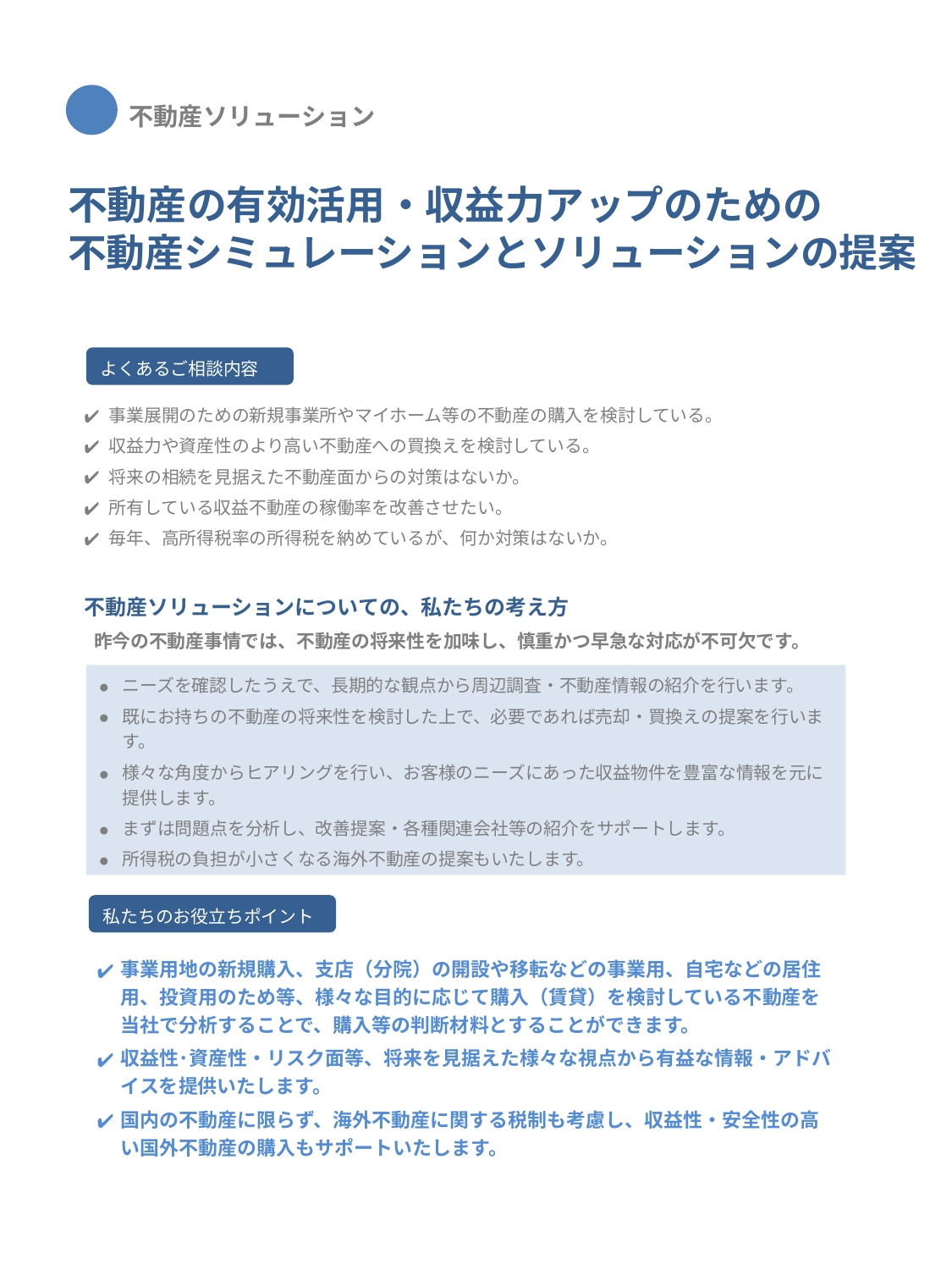

不動産ソリューション
不動産の有効活用・収益力アップのための
不動産シミュレーションとソリューションの提案
よくあるご相談内容
事業展開のための新規事業所やマイホーム等の不動産の購入を検討している。
収益力や資産性のより高い不動産への買換えを検討している。
将来の相続を見据えた不動産面からの対策はないか。
所有している収益不動産の稼働率を改善させたい。
毎年、高所得税率の所得税を納めているが、何か対策はないか。

不動産ソリューションについての、私たちの考え方
昨今の不動産事情では、不動産の将来性を加味し、慎重かつ早急な対応が不可欠です。

ニーズを確認したうえで、長期的な観点から周辺調査・不動産情報の紹介を行います。
既にお持ちの不動産の将来性を検討した上で、必要であれば売却・買換えの提案を行います。
様々な角度からヒアリングを行い、お客様のニーズにあった収益物件を豊富な情報を元に提供します。
まずは問題点を分析し、改善提案・各種関連会社等の紹介をサポートします。
所得税の負担が小さくなる海外不動産の提案もいたします。
私たちのお役立ちポイント
事業用地の新規購入、支店（分院）の開設や移転などの事業用、自宅などの居住用、投資用のため等、様々な目的に応じて購入（賃貸）を検討している不動産を当社で分析することで、購入等の判断材料とすることができます。
収益性･資産性・リスク面等、将来を見据えた様々な視点から有益な情報・アドバイスを提供いたします。
国内の不動産に限らず、海外不動産に関する税制も考慮し、収益性・安全性の高い国外不動産の購入もサポートいたします。